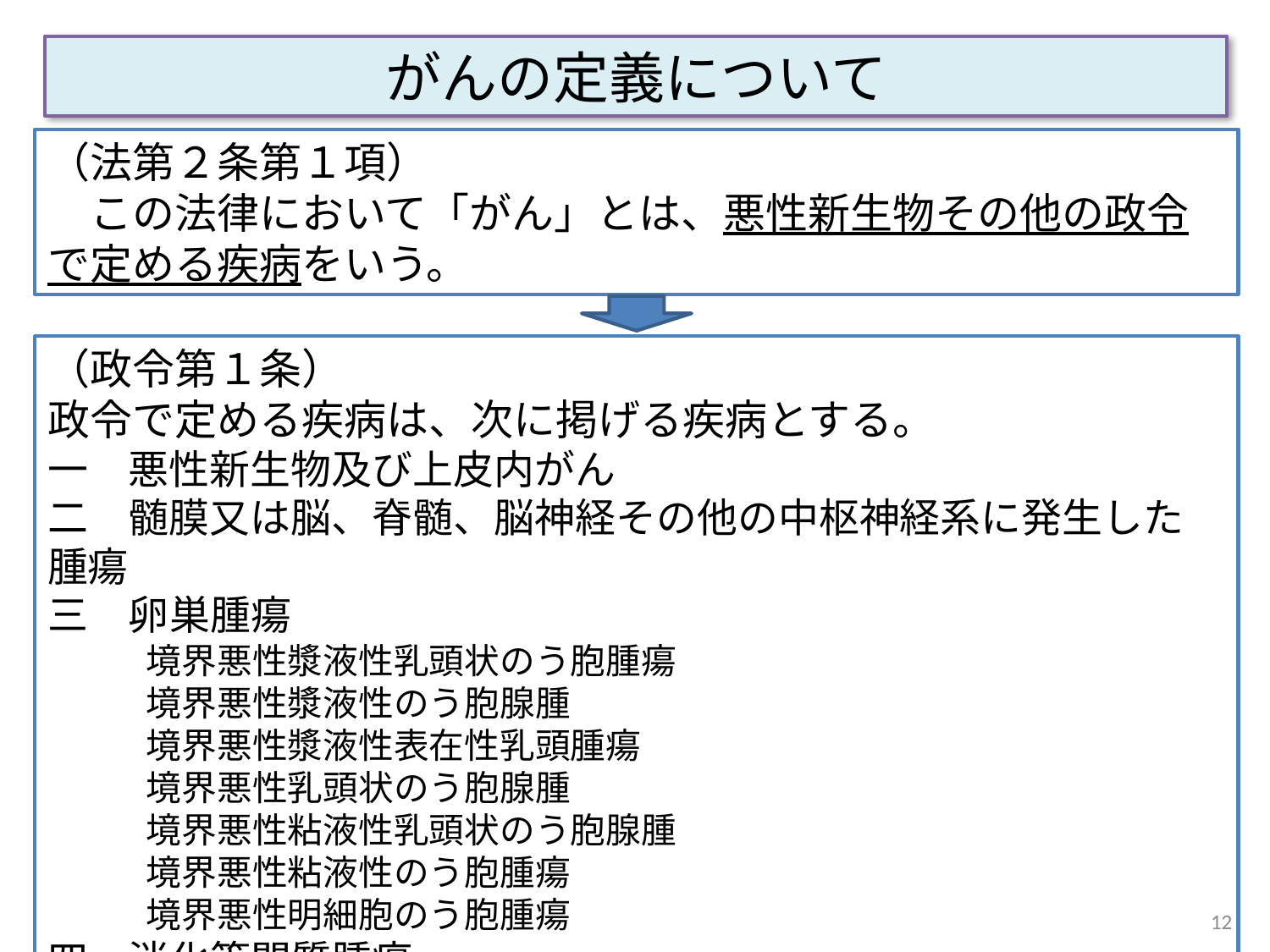

がんの定義について
（法第２条第１項）
　この法律において「がん」とは、悪性新生物その他の政令で定める疾病をいう。

（政令第１条）
政令で定める疾病は、次に掲げる疾病とする。
一　悪性新生物及び上皮内がん
二　髄膜又は脳、脊髄、脳神経その他の中枢神経系に発生した腫瘍
三　卵巣腫瘍
　境界悪性漿液性乳頭状のう胞腫瘍
　境界悪性漿液性のう胞腺腫
　境界悪性漿液性表在性乳頭腫瘍
　境界悪性乳頭状のう胞腺腫
　境界悪性粘液性乳頭状のう胞腺腫
　境界悪性粘液性のう胞腫瘍
　境界悪性明細胞のう胞腫瘍
四　消化管間質腫瘍
12